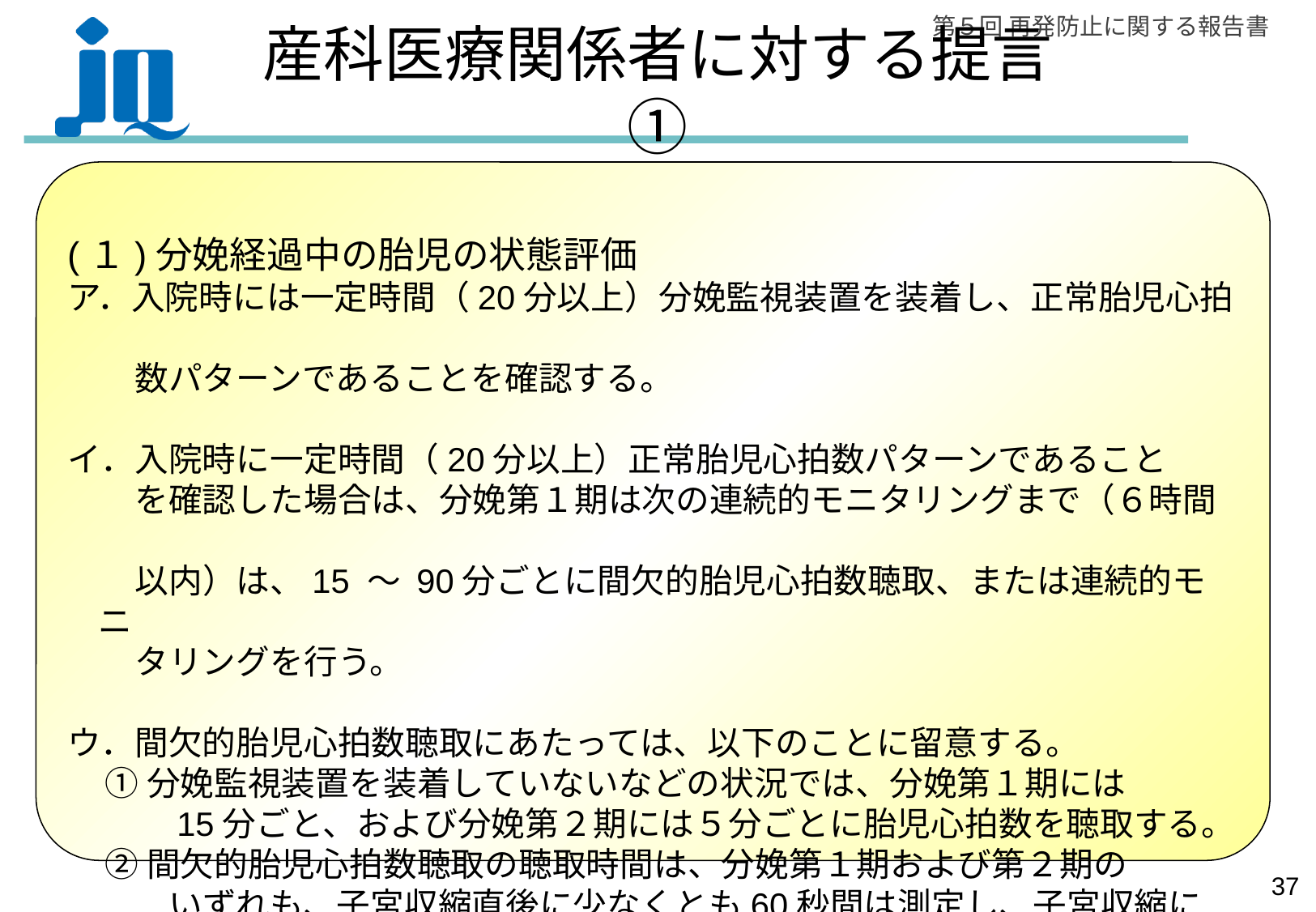

# 産科医療関係者に対する提言①
(１)分娩経過中の胎児の状態評価
ア．入院時には一定時間（20分以上）分娩監視装置を装着し、正常胎児心拍
　　数パターンであることを確認する。

イ．入院時に一定時間（20分以上）正常胎児心拍数パターンであること
　　を確認した場合は、分娩第１期は次の連続的モニタリングまで（６時間
　　以内）は、15 ～ 90分ごとに間欠的胎児心拍数聴取、または連続的モニ
　　タリングを行う。

ウ．間欠的胎児心拍数聴取にあたっては、以下のことに留意する。
     ①分娩監視装置を装着していないなどの状況では、分娩第１期には
　　　15分ごと、および分娩第２期には５分ごとに胎児心拍数を聴取する。
     ②間欠的胎児心拍数聴取の聴取時間は、分娩第１期および第２期の
　　　いずれも、子宮収縮直後に少なくとも60秒間は測定し、子宮収縮に
　　　よる胎児心拍数の変動について評価する。
37